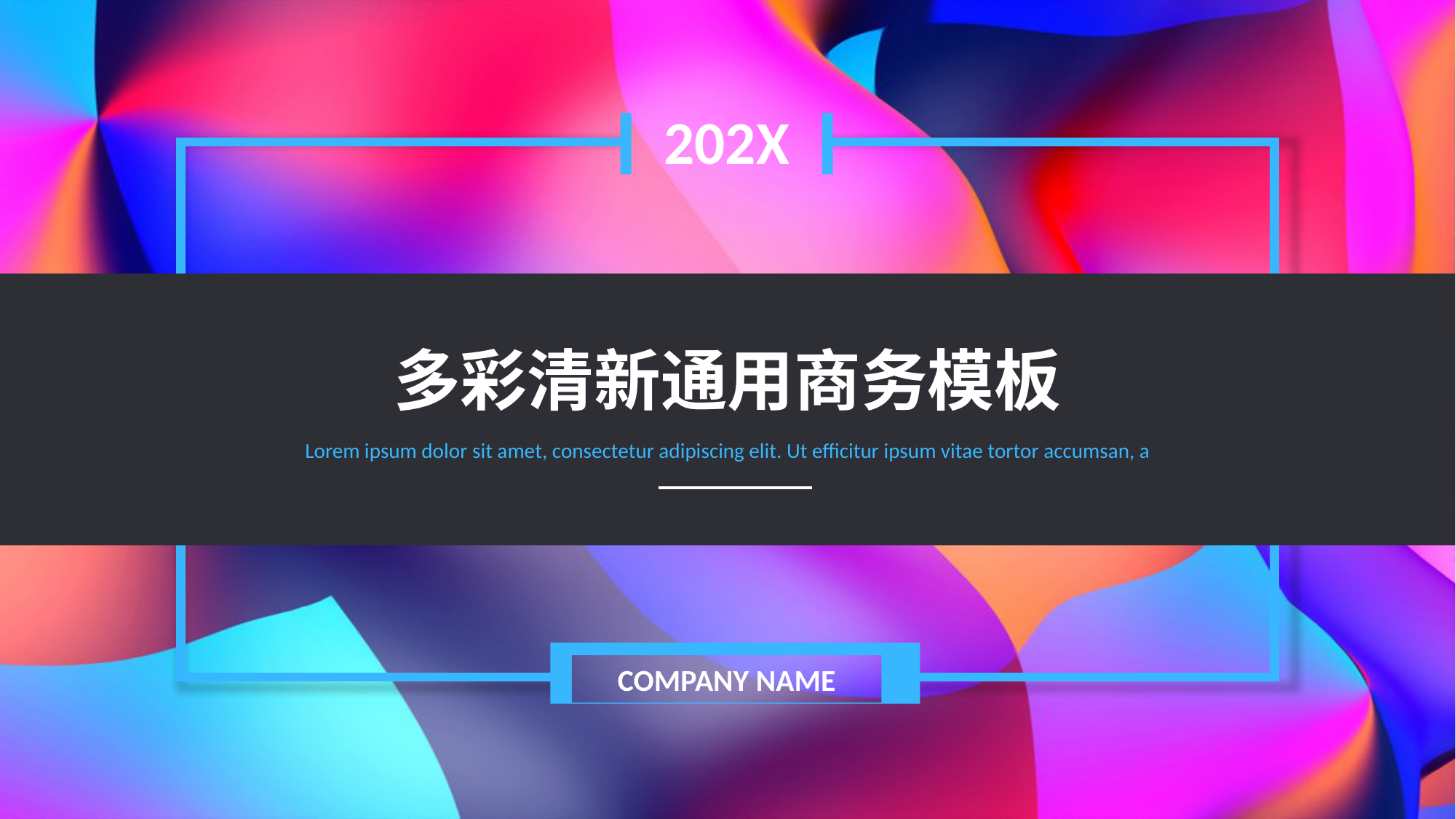

202X

多彩清新通用商务模板
Lorem ipsum dolor sit amet, consectetur adipiscing elit. Ut efficitur ipsum vitae tortor accumsan, a

COMPANY NAME